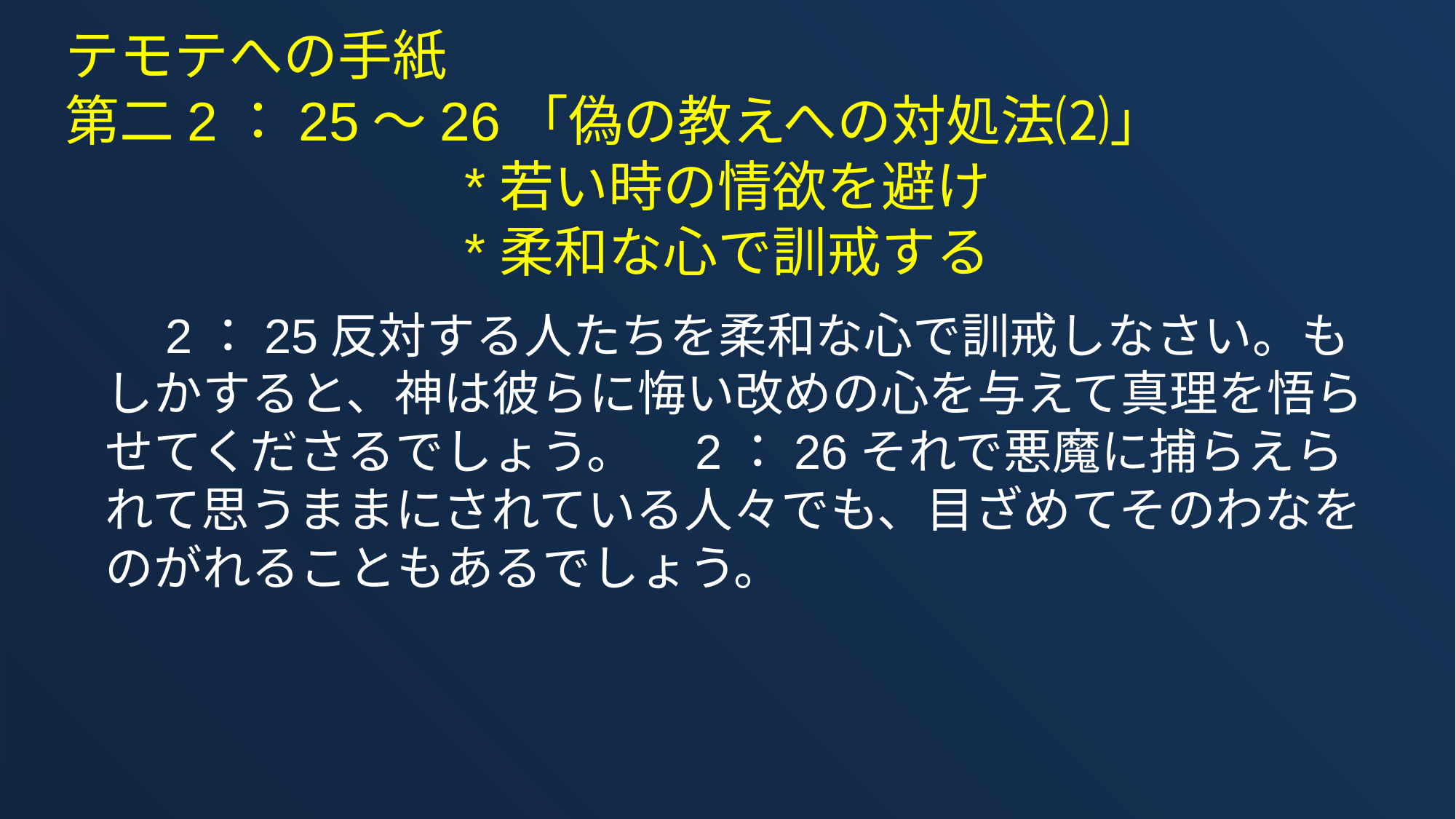

テモテへの手紙
　第二2：25～26「偽の教えへの対処法⑵」
*若い時の情欲を避け
*柔和な心で訓戒する
　2：25反対する人たちを柔和な心で訓戒しなさい。もしかすると、神は彼らに悔い改めの心を与えて真理を悟らせてくださるでしょう。　2：26それで悪魔に捕らえられて思うままにされている人々でも、目ざめてそのわなをのがれることもあるでしょう。